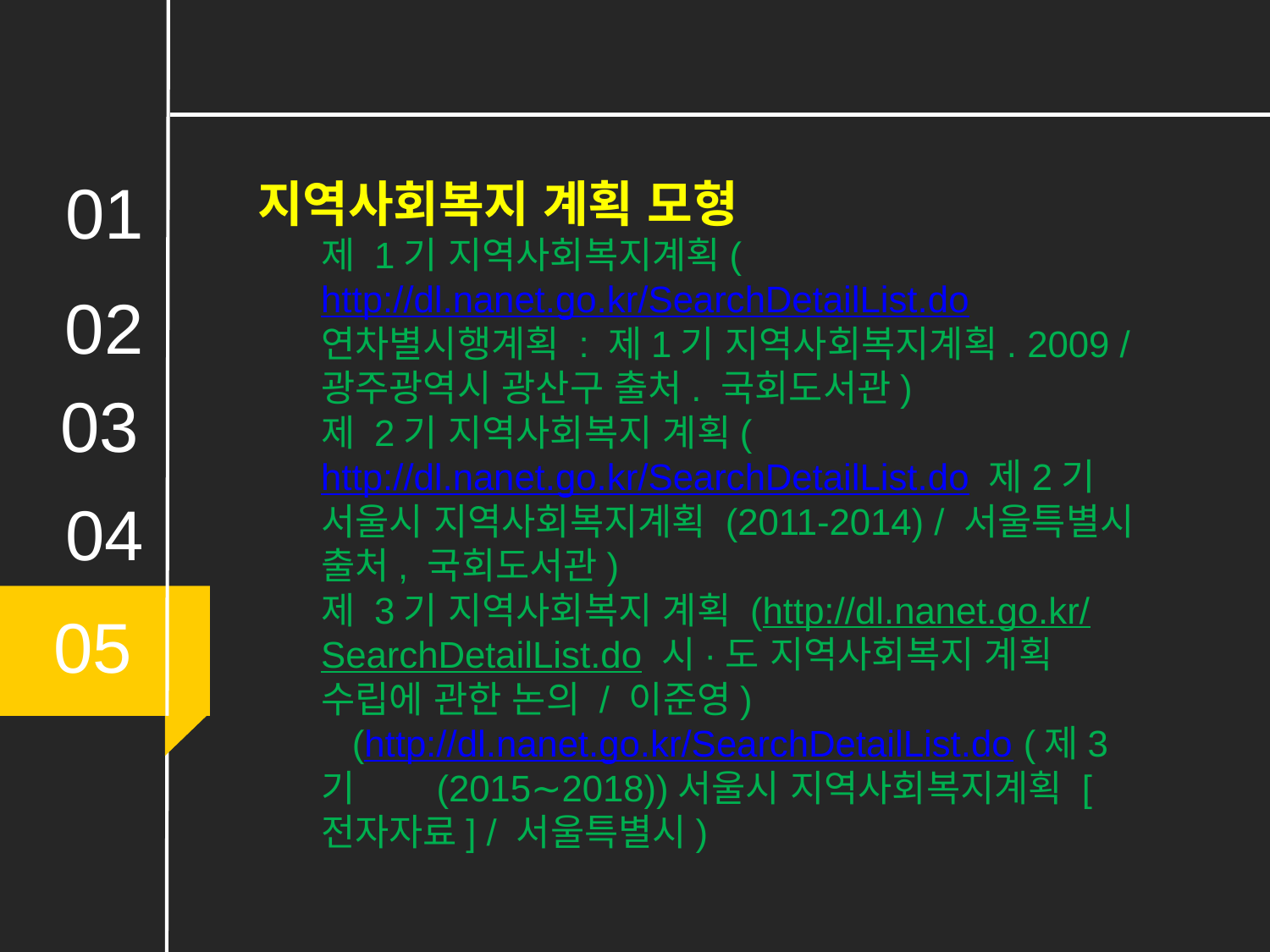

01
지역사회복지 계획 모형
제 1기 지역사회복지계획(http://dl.nanet.go.kr/SearchDetailList.do 연차별시행계획 : 제1기 지역사회복지계획. 2009 / 광주광역시 광산구 출처. 국회도서관)
제 2기 지역사회복지 계획(http://dl.nanet.go.kr/SearchDetailList.do 제2기 서울시 지역사회복지계획 (2011-2014) / 서울특별시 출처, 국회도서관)
제 3기 지역사회복지 계획 (http://dl.nanet.go.kr/SearchDetailList.do 시·도 지역사회복지 계획 수립에 관한 논의 / 이준영)
   (http://dl.nanet.go.kr/SearchDetailList.do (제3기       (2015∼2018))서울시 지역사회복지계획 [전자자료] / 서울특별시)
02
03
04

05